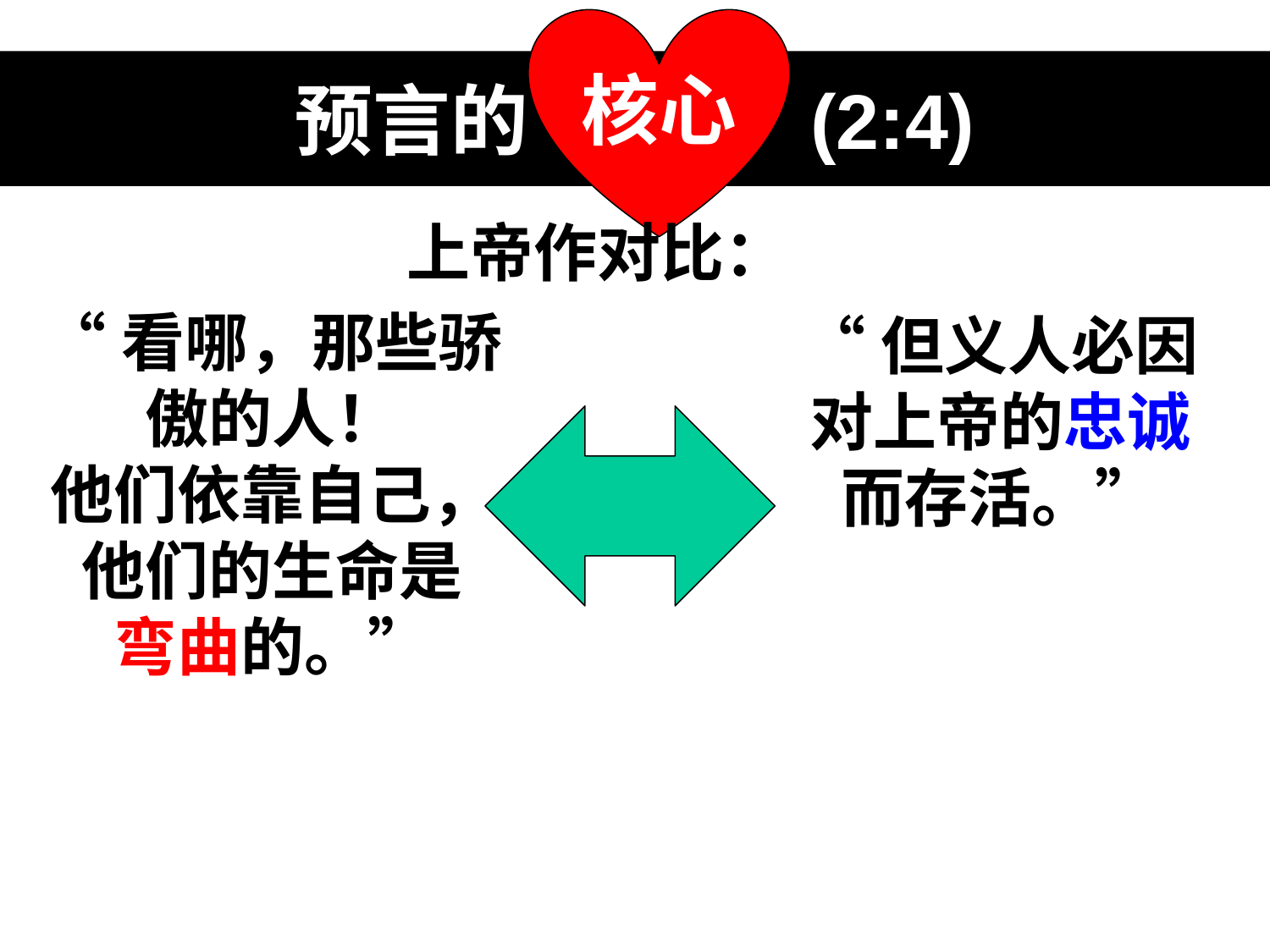

核心

# 预言的               (2:4)
上帝作对比：
“看哪，那些骄傲的人！
他们依靠自己，
他们的生命是
弯曲的。”
“但义人必因对上帝的忠诚而存活。”